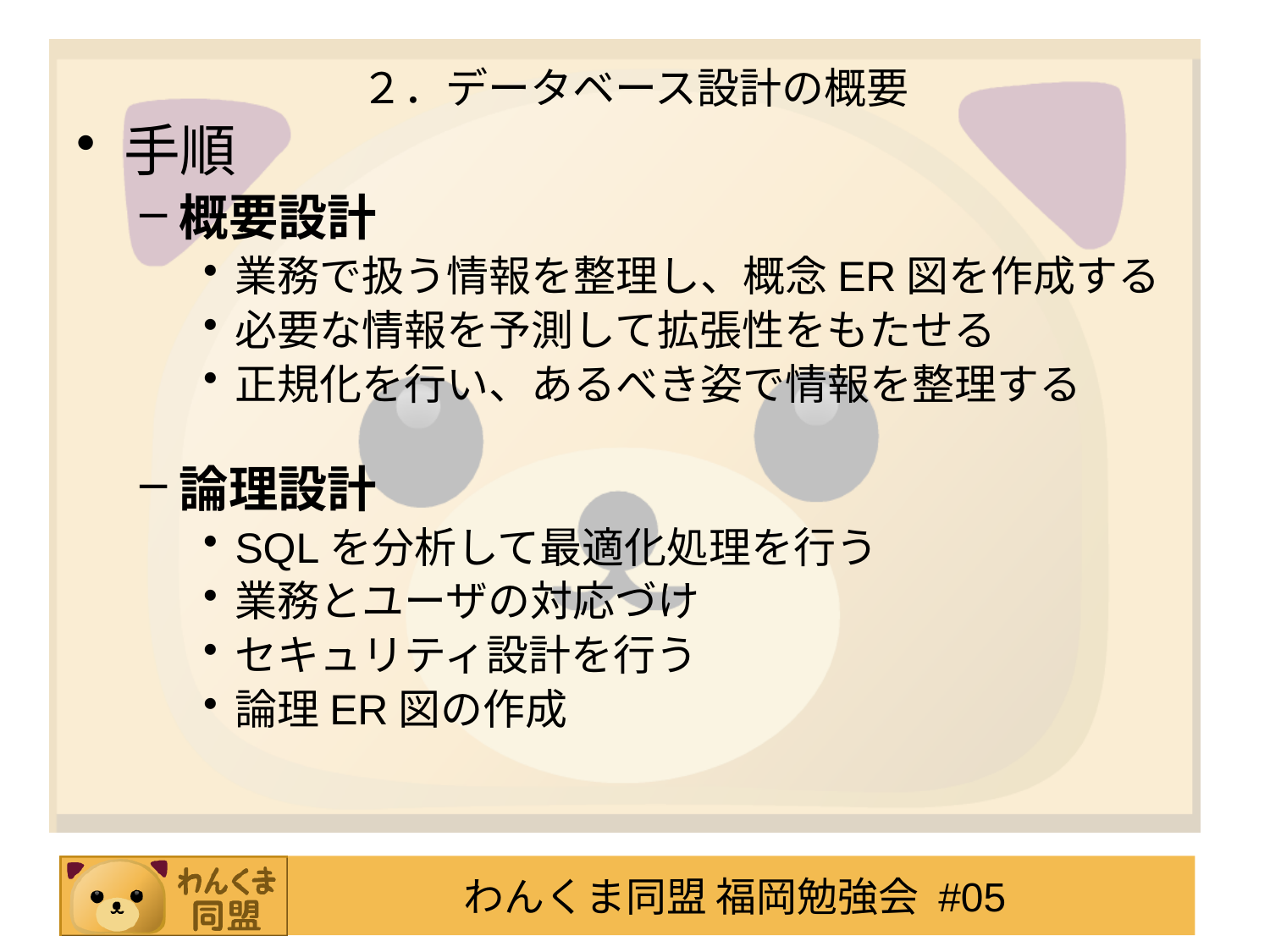

# ２．データベース設計の概要
手順
概要設計
業務で扱う情報を整理し、概念ER図を作成する
必要な情報を予測して拡張性をもたせる
正規化を行い、あるべき姿で情報を整理する
論理設計
SQLを分析して最適化処理を行う
業務とユーザの対応づけ
セキュリティ設計を行う
論理ER図の作成